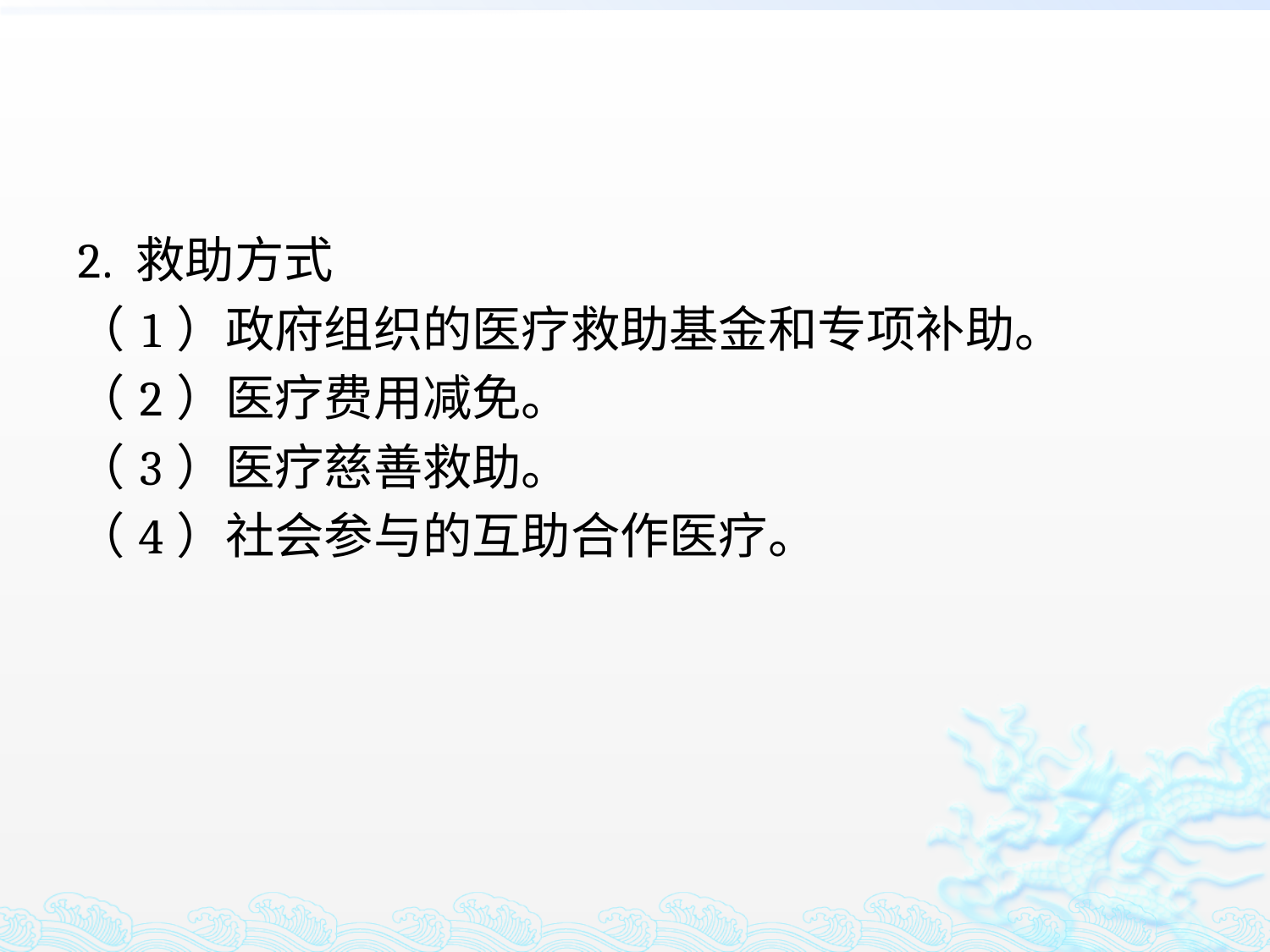

#
2. 救助方式
（1）政府组织的医疗救助基金和专项补助。
（2）医疗费用减免。
（3）医疗慈善救助。
（4）社会参与的互助合作医疗。